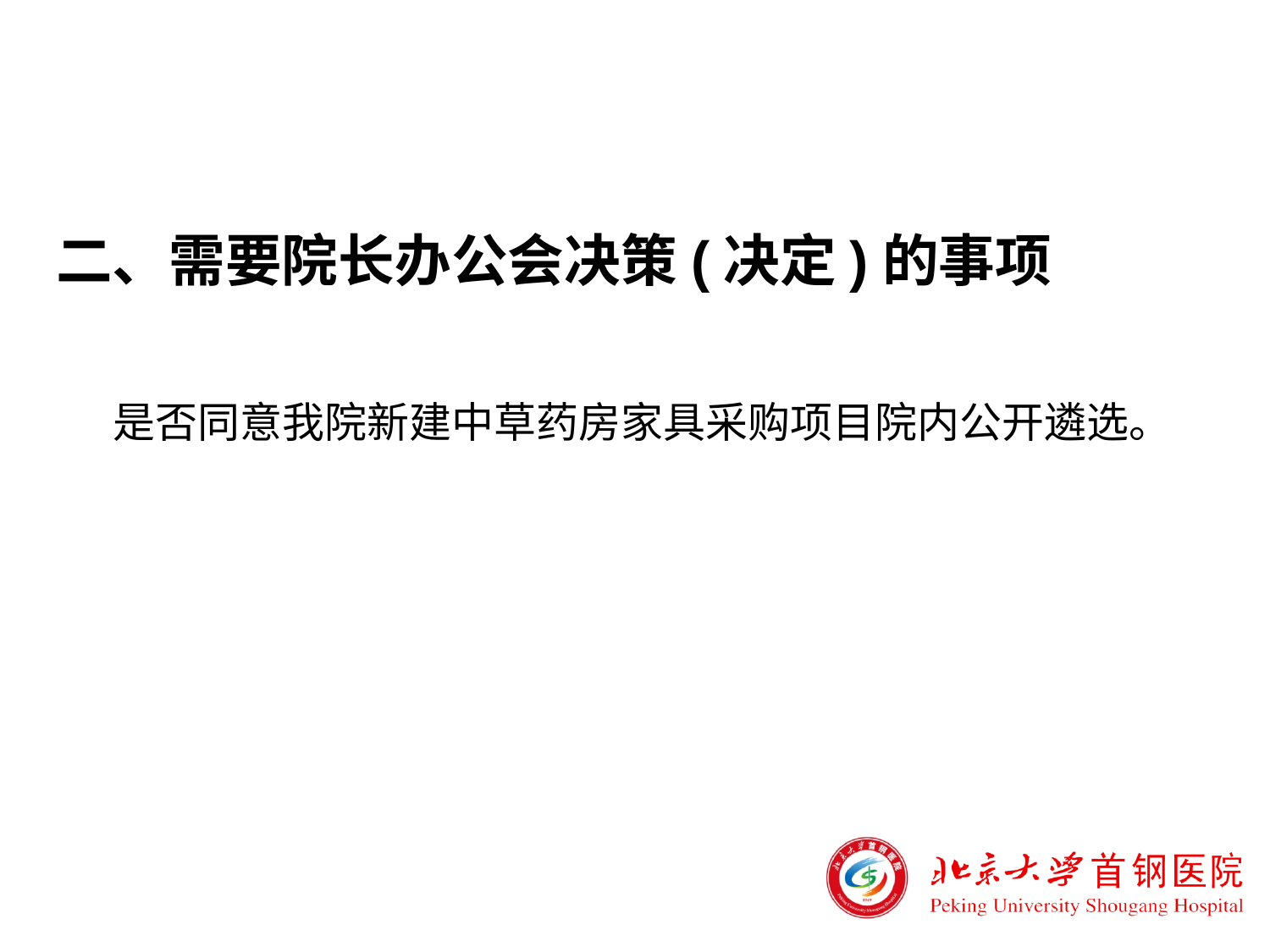

# 二、需要院长办公会决策(决定)的事项 是否同意我院新建中草药房家具采购项目院内公开遴选。